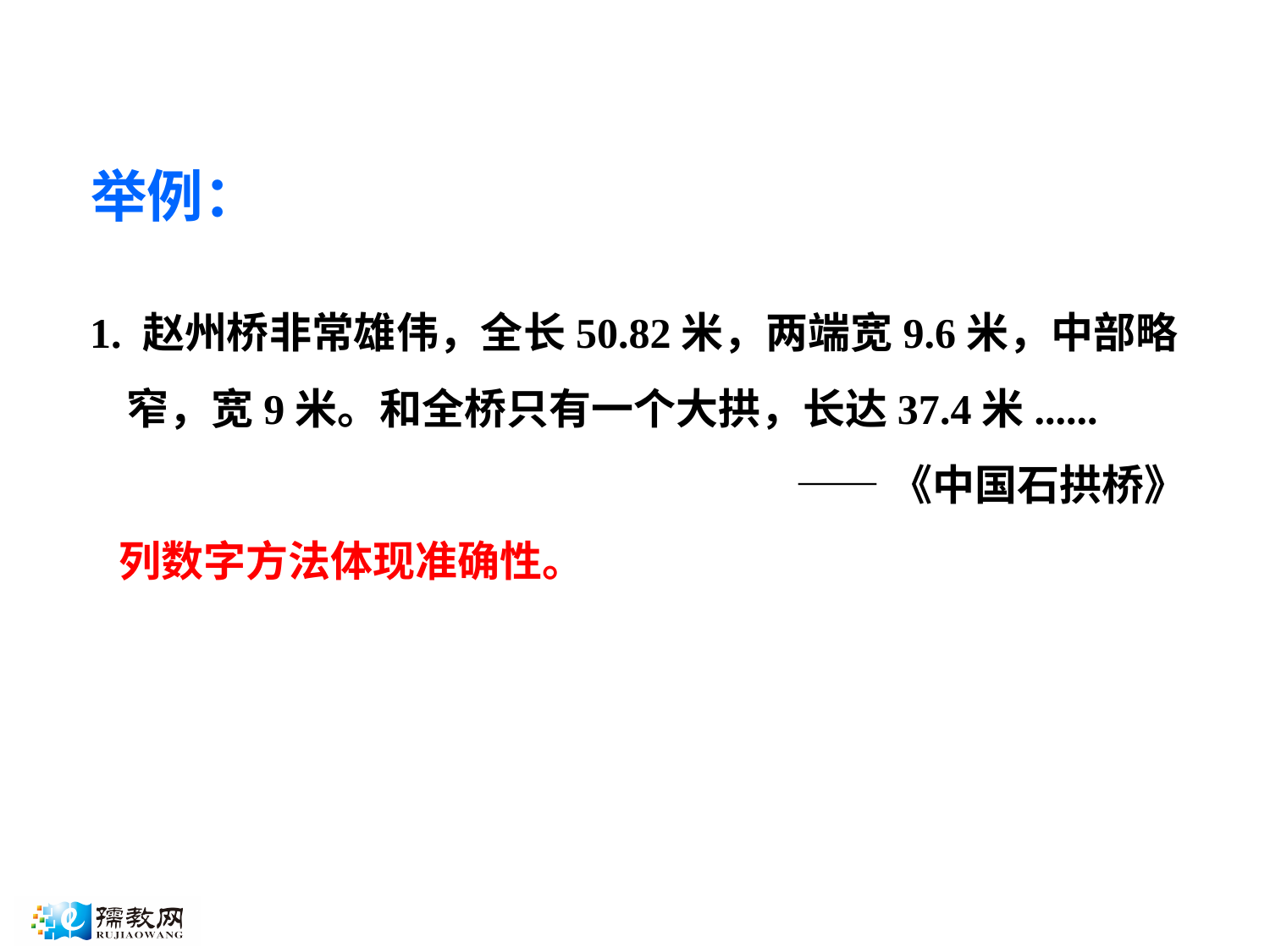

举例：
1. 赵州桥非常雄伟，全长50.82米，两端宽9.6米，中部略窄，宽9米。和全桥只有一个大拱，长达37.4米......
——《中国石拱桥》
  列数字方法体现准确性。